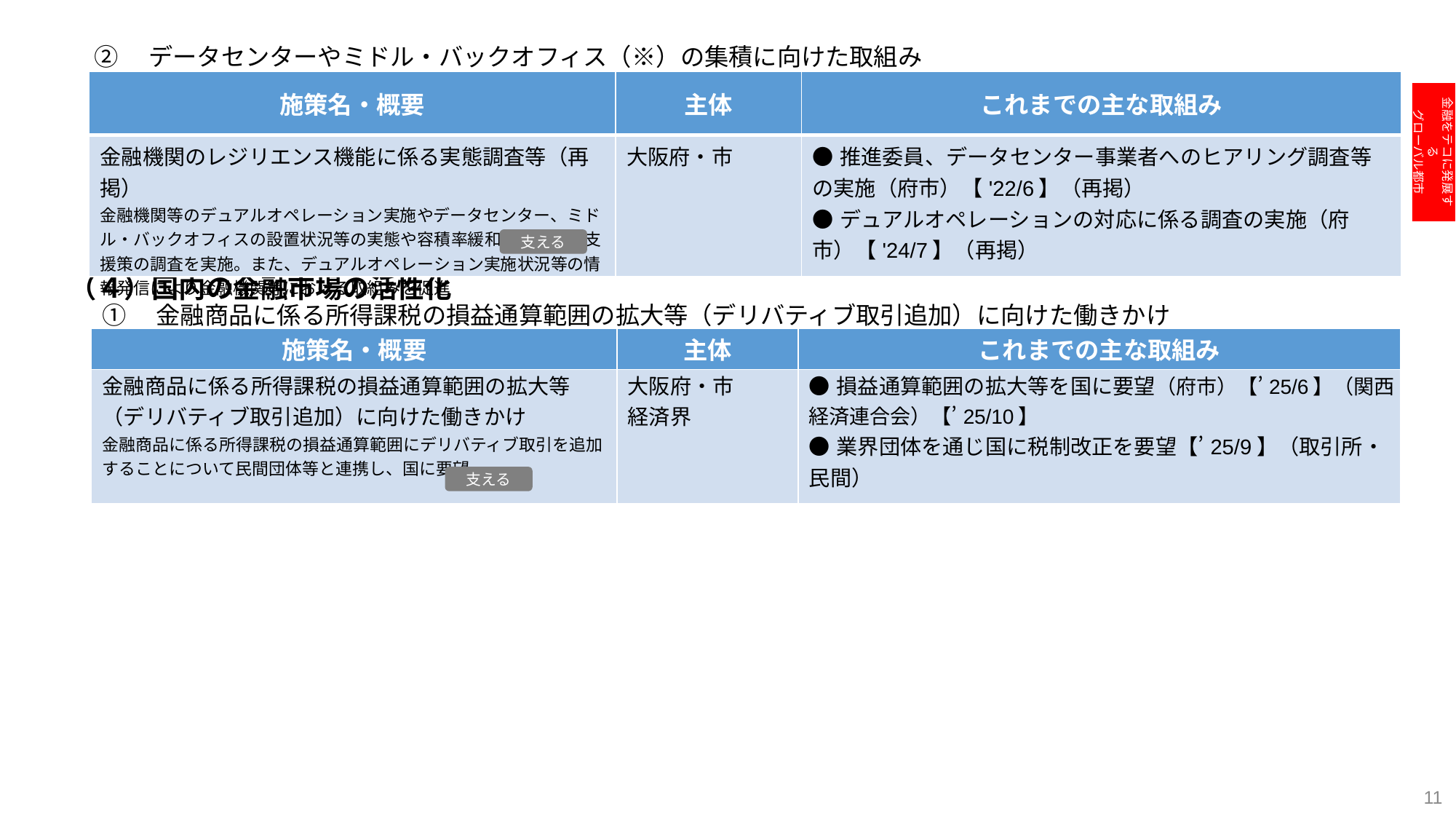

②　データセンターやミドル・バックオフィス（※）の集積に向けた取組み
| 施策名・概要 | 主体 | これまでの主な取組み |
| --- | --- | --- |
| 金融機関のレジリエンス機能に係る実態調査等（再掲） 金融機関等のデュアルオペレーション実施やデータセンター、ミドル・バックオフィスの設置状況等の実態や容積率緩和など必要な支援策の調査を実施。また、デュアルオペレーション実施状況等の情報発信により金融機関等における取組みを促進 | 大阪府・市 | ●推進委員、データセンター事業者へのヒアリング調査等の実施（府市）【'22/6】（再掲） ●デュアルオペレーションの対応に係る調査の実施（府市）【'24/7】（再掲） |
金融をテコに発展する
グローバル都市
支える
（４）国内の金融市場の活性化
①　金融商品に係る所得課税の損益通算範囲の拡大等（デリバティブ取引追加）に向けた働きかけ
| 施策名・概要 | 主体 | これまでの主な取組み |
| --- | --- | --- |
| 金融商品に係る所得課税の損益通算範囲の拡大等（デリバティブ取引追加）に向けた働きかけ 金融商品に係る所得課税の損益通算範囲にデリバティブ取引を追加することについて民間団体等と連携し、国に要望 | 大阪府・市 経済界 | ●損益通算範囲の拡大等を国に要望（府市）【’25/6】（関西経済連合会）【’25/10】 ●業界団体を通じ国に税制改正を要望【’25/9】（取引所・民間） |
支える
11